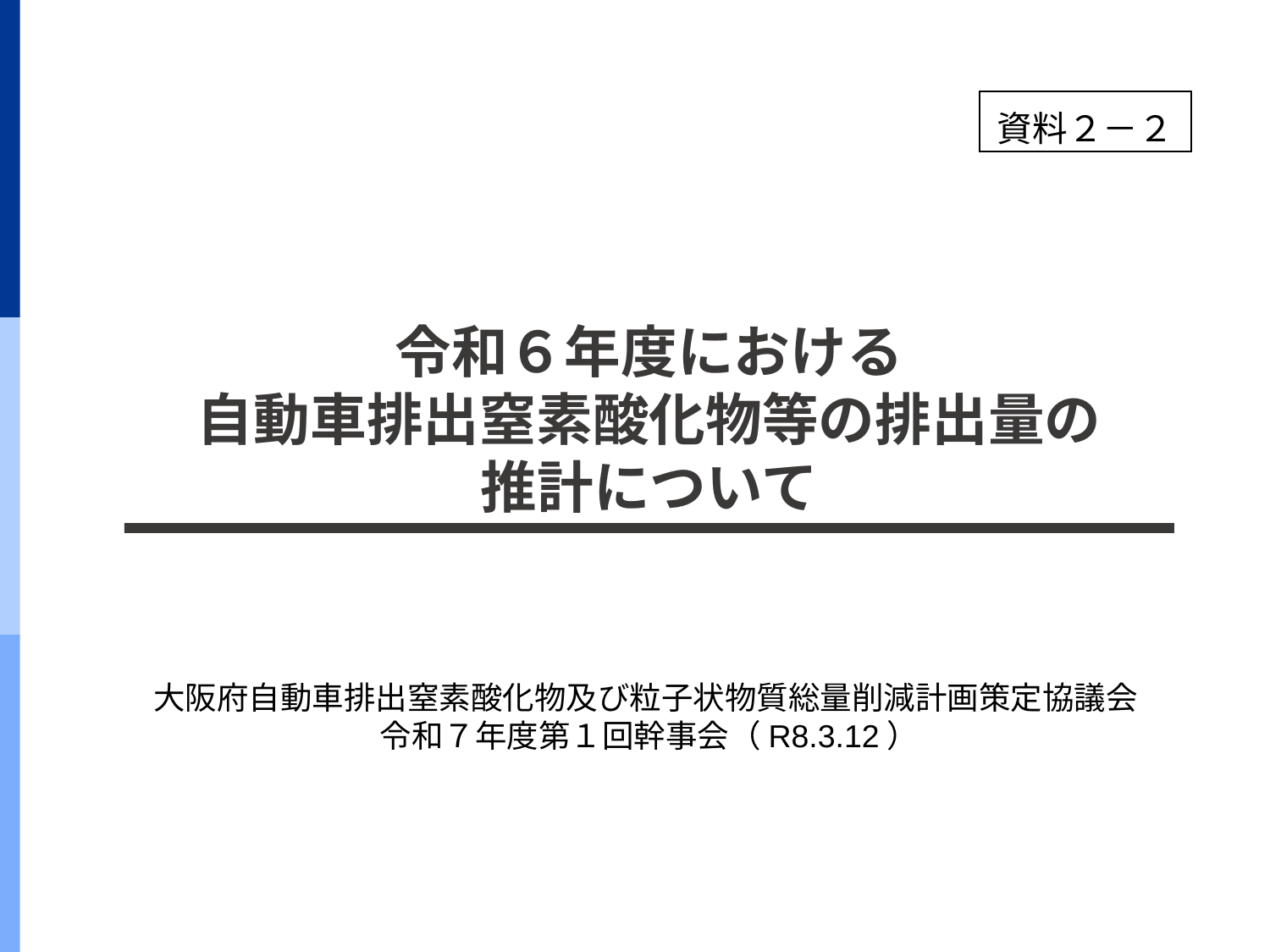

資料２－２
令和６年度における
自動車排出窒素酸化物等の排出量の推計について

大阪府自動車排出窒素酸化物及び粒子状物質総量削減計画策定協議会
令和７年度第１回幹事会（R8.3.12）